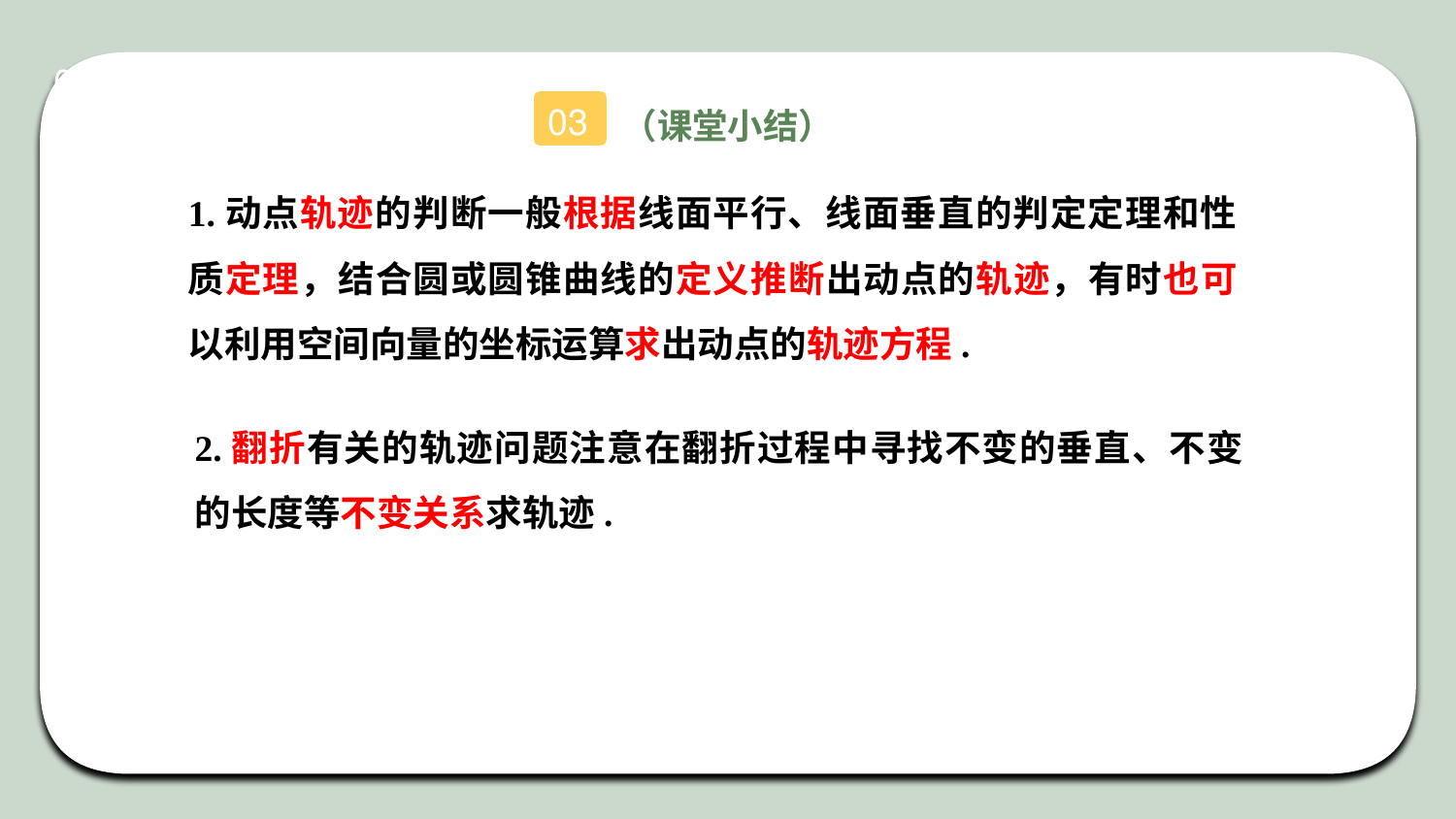

02

（课堂小结）
03

1.动点轨迹的判断一般根据线面平行、线面垂直的判定定理和性质定理，结合圆或圆锥曲线的定义推断出动点的轨迹，有时也可以利用空间向量的坐标运算求出动点的轨迹方程.

2.翻折有关的轨迹问题注意在翻折过程中寻找不变的垂直、不变的长度等不变关系求轨迹.